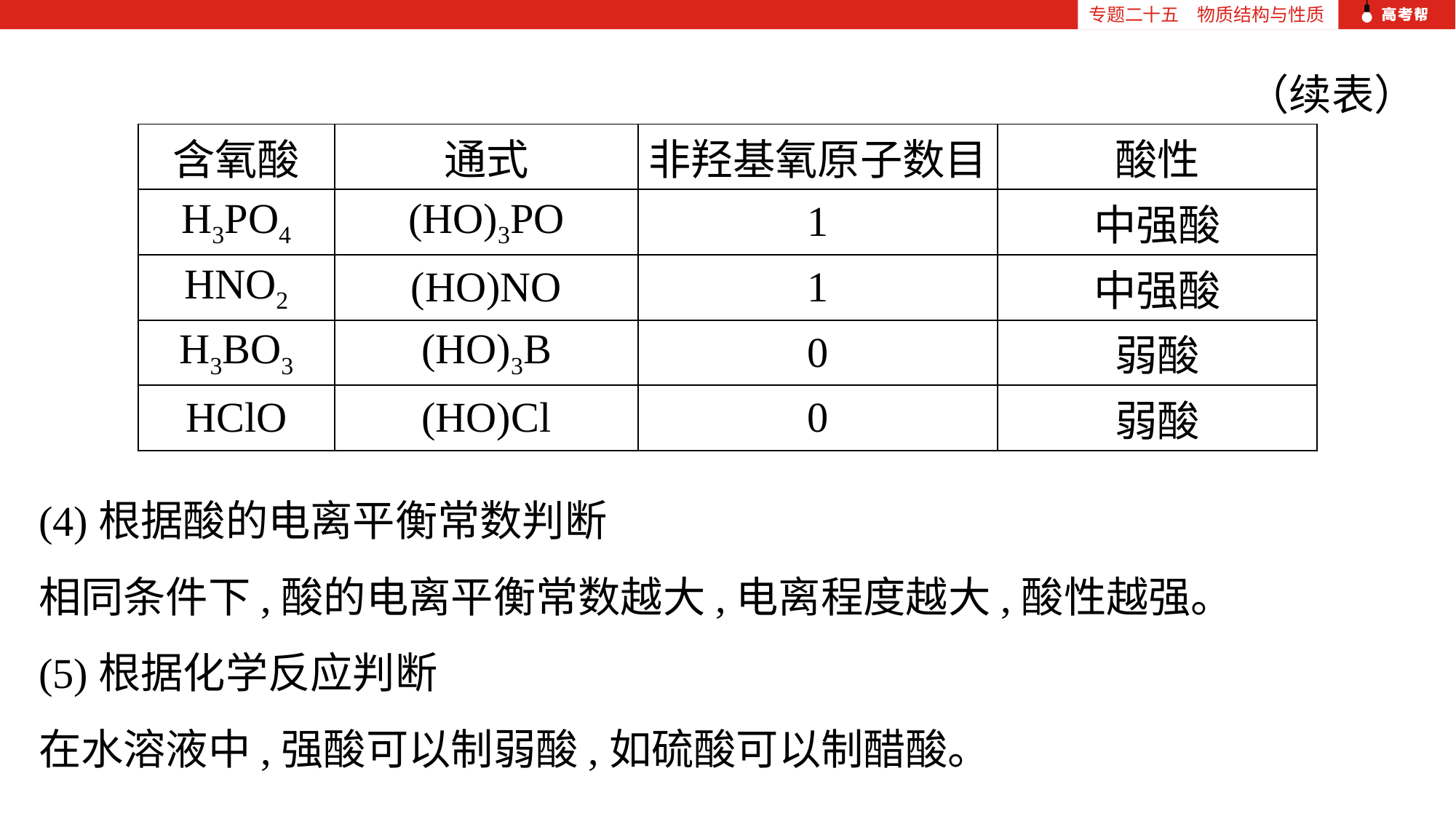

专题二十五　物质结构与性质
（续表）
| 含氧酸 | 通式 | 非羟基氧原子数目 | 酸性 |
| --- | --- | --- | --- |
| H3PO4 | (HO)3PO | 1 | 中强酸 |
| HNO2 | (HO)NO | 1 | 中强酸 |
| H3BO3 | (HO)3B | 0 | 弱酸 |
| HClO | (HO)Cl | 0 | 弱酸 |
(4)根据酸的电离平衡常数判断
相同条件下,酸的电离平衡常数越大,电离程度越大,酸性越强。
(5)根据化学反应判断
在水溶液中,强酸可以制弱酸,如硫酸可以制醋酸。